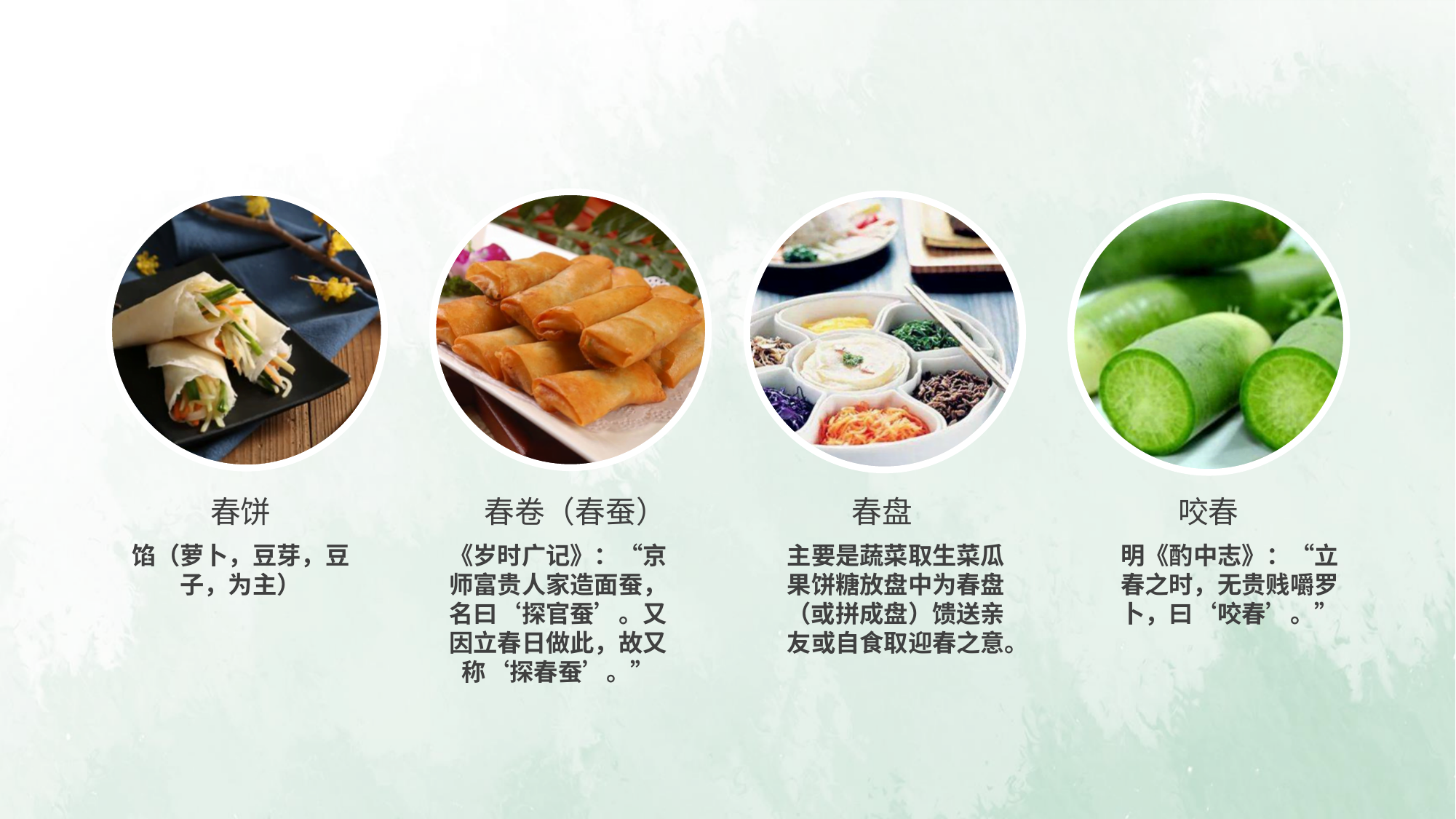

春饼
馅（萝卜，豆芽，豆子，为主）
春卷（春蚕）
《岁时广记》：“京师富贵人家造面蚕，名曰‘探官蚕’。又因立春日做此，故又称‘探春蚕’。”
春盘
主要是蔬菜取生菜瓜果饼糖放盘中为春盘（或拼成盘）馈送亲友或自食取迎春之意。
咬春
明《酌中志》：“立春之时，无贵贱嚼罗卜，曰‘咬春’。”